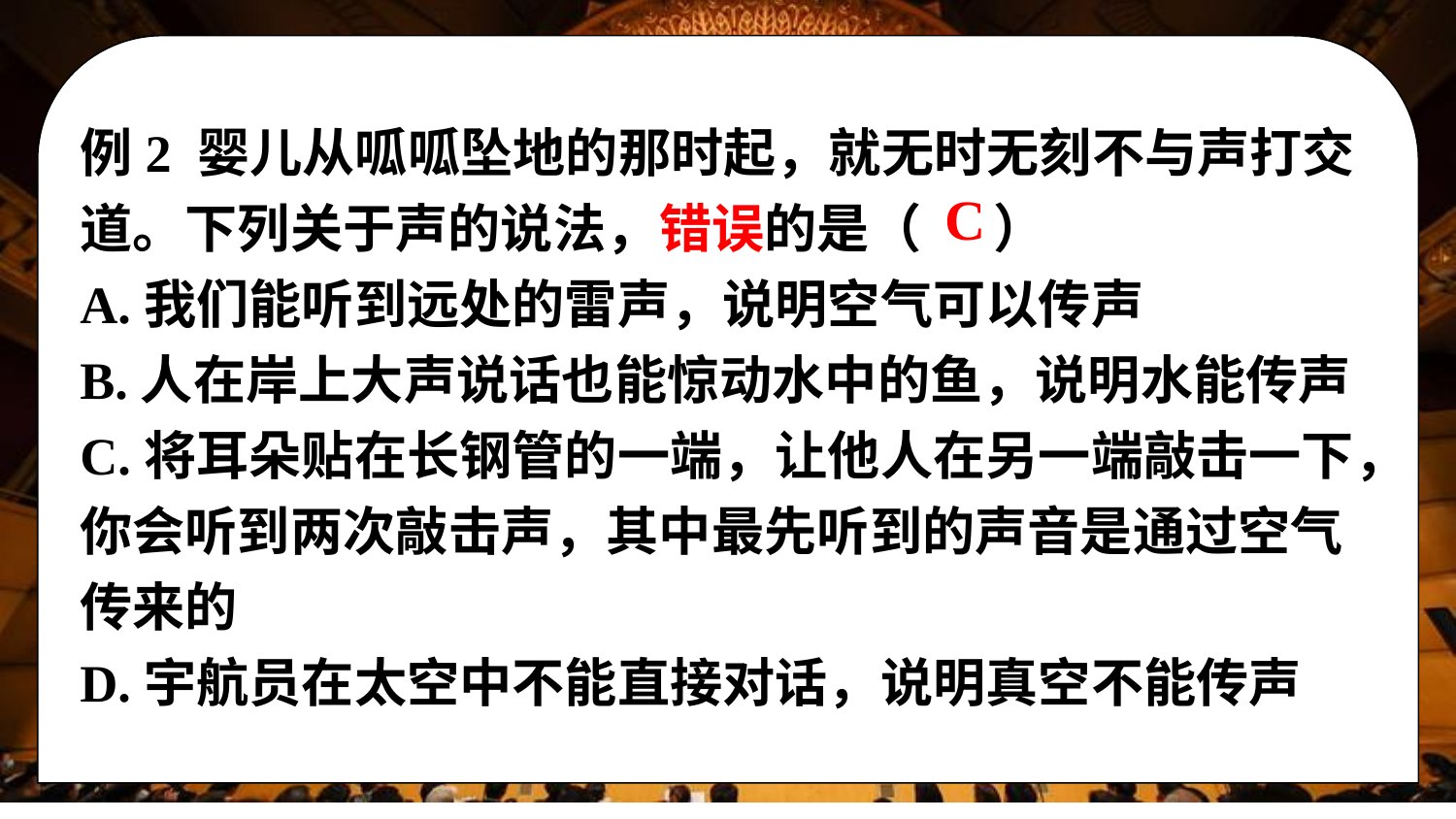

例2 婴儿从呱呱坠地的那时起，就无时无刻不与声打交道。下列关于声的说法，错误的是（      ）
A.我们能听到远处的雷声，说明空气可以传声
B.人在岸上大声说话也能惊动水中的鱼，说明水能传声
C.将耳朵贴在长钢管的一端，让他人在另一端敲击一下，你会听到两次敲击声，其中最先听到的声音是通过空气传来的
D.宇航员在太空中不能直接对话，说明真空不能传声
C